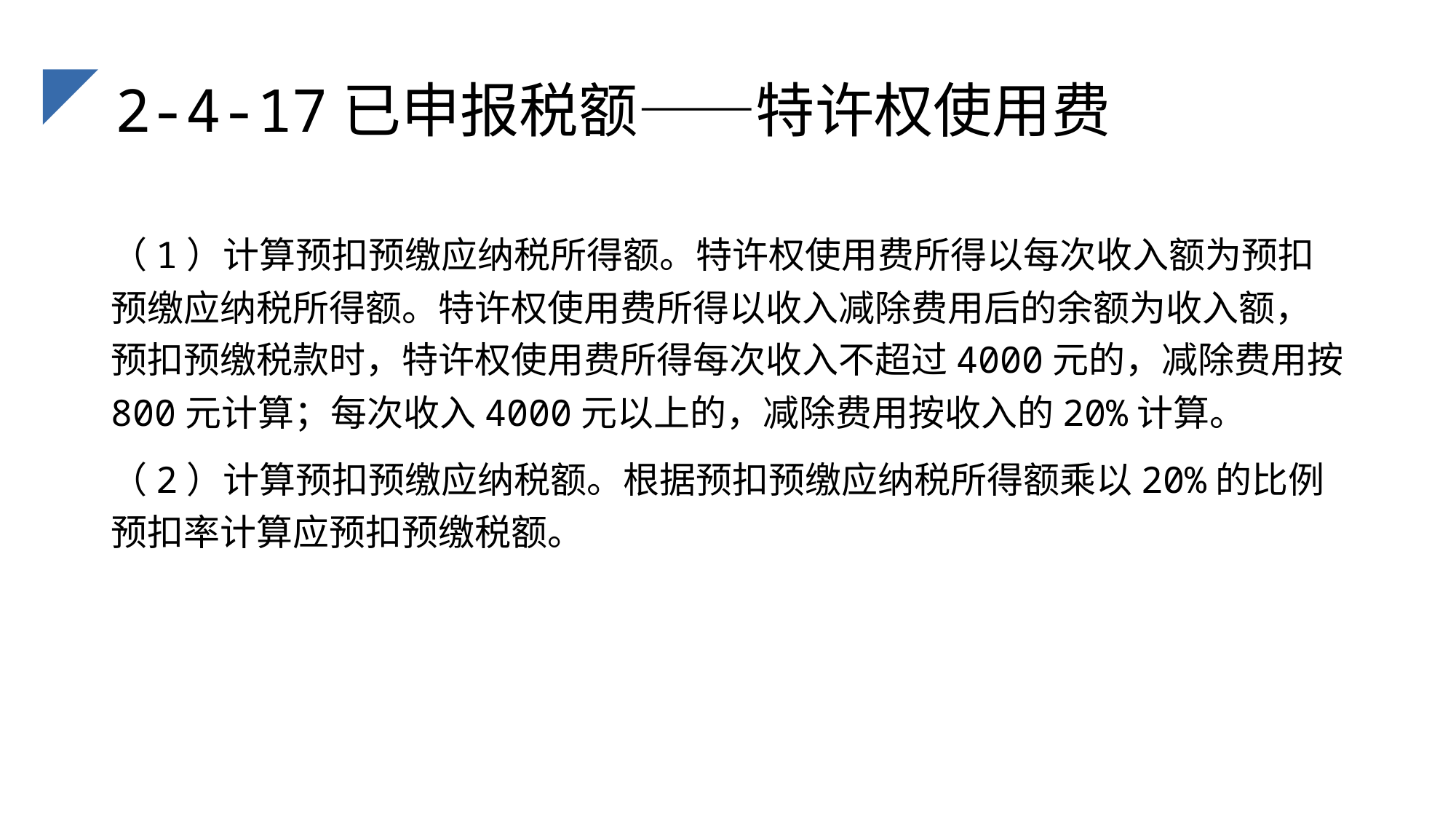

# 2-4-17已申报税额——特许权使用费
（1）计算预扣预缴应纳税所得额。特许权使用费所得以每次收入额为预扣预缴应纳税所得额。特许权使用费所得以收入减除费用后的余额为收入额，预扣预缴税款时，特许权使用费所得每次收入不超过4000元的，减除费用按800元计算；每次收入4000元以上的，减除费用按收入的20%计算。
（2）计算预扣预缴应纳税额。根据预扣预缴应纳税所得额乘以20%的比例预扣率计算应预扣预缴税额。